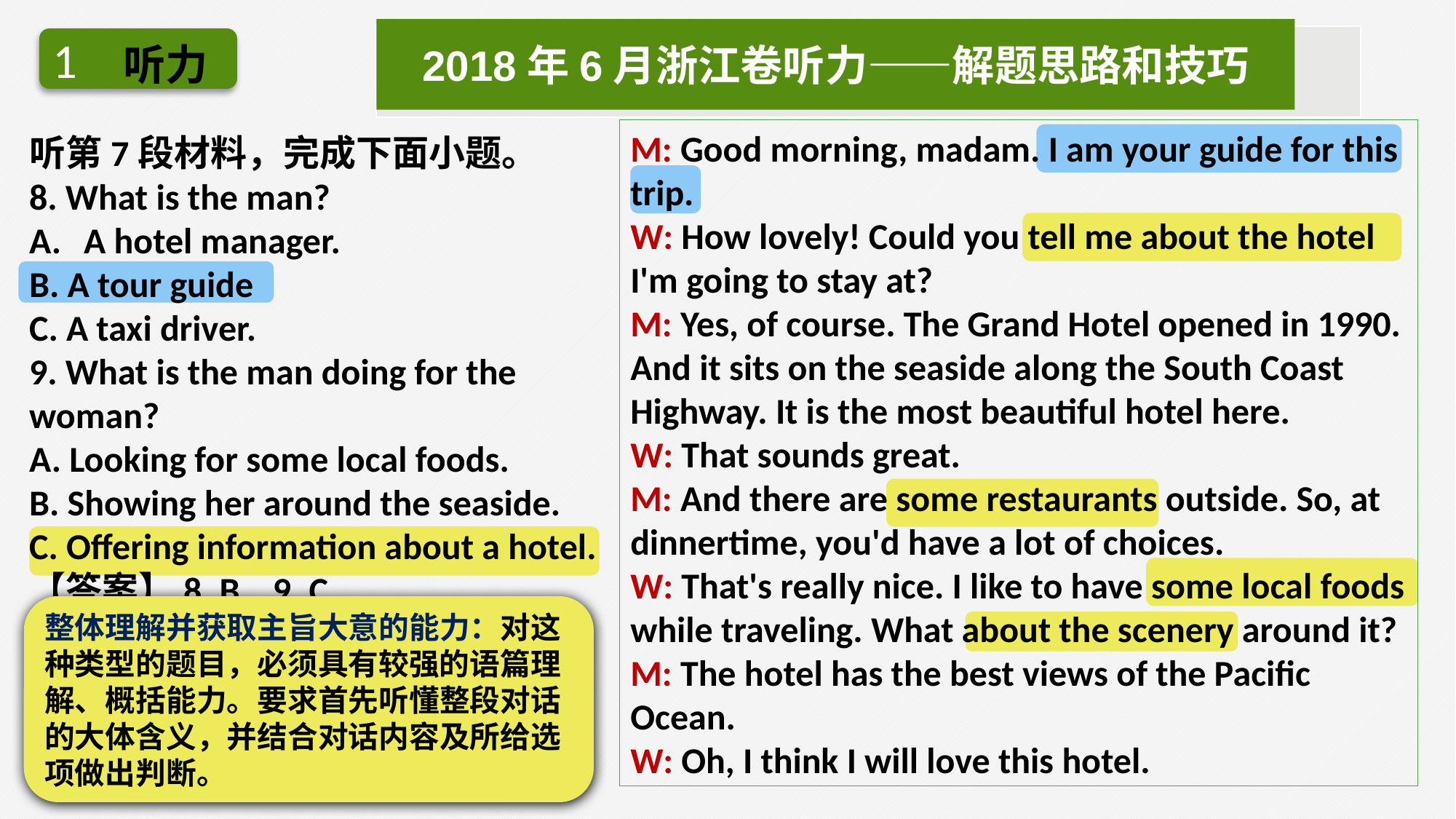

2018年6月浙江卷听力——解题思路和技巧

1
听力
M: Good morning, madam. I am your guide for this trip.
W: How lovely! Could you tell me about the hotel I'm going to stay at?
M: Yes, of course. The Grand Hotel opened in 1990. And it sits on the seaside along the South Coast Highway. It is the most beautiful hotel here.
W: That sounds great.
M: And there are some restaurants outside. So, at dinnertime, you'd have a lot of choices.
W: That's really nice. I like to have some local foods while traveling. What about the scenery around it?
M: The hotel has the best views of the Pacific Ocean.
W: Oh, I think I will love this hotel.
听第7段材料，完成下面小题。
8. What is the man?
A hotel manager.
B. A tour guide
C. A taxi driver.
9. What is the man doing for the woman?
A. Looking for some local foods.
B. Showing her around the seaside.
C. Offering information about a hotel.
【答案】8. B    9. C

整体理解并获取主旨大意的能力：对这种类型的题目，必须具有较强的语篇理解、概括能力。要求首先听懂整段对话的大体含义，并结合对话内容及所给选项做出判断。